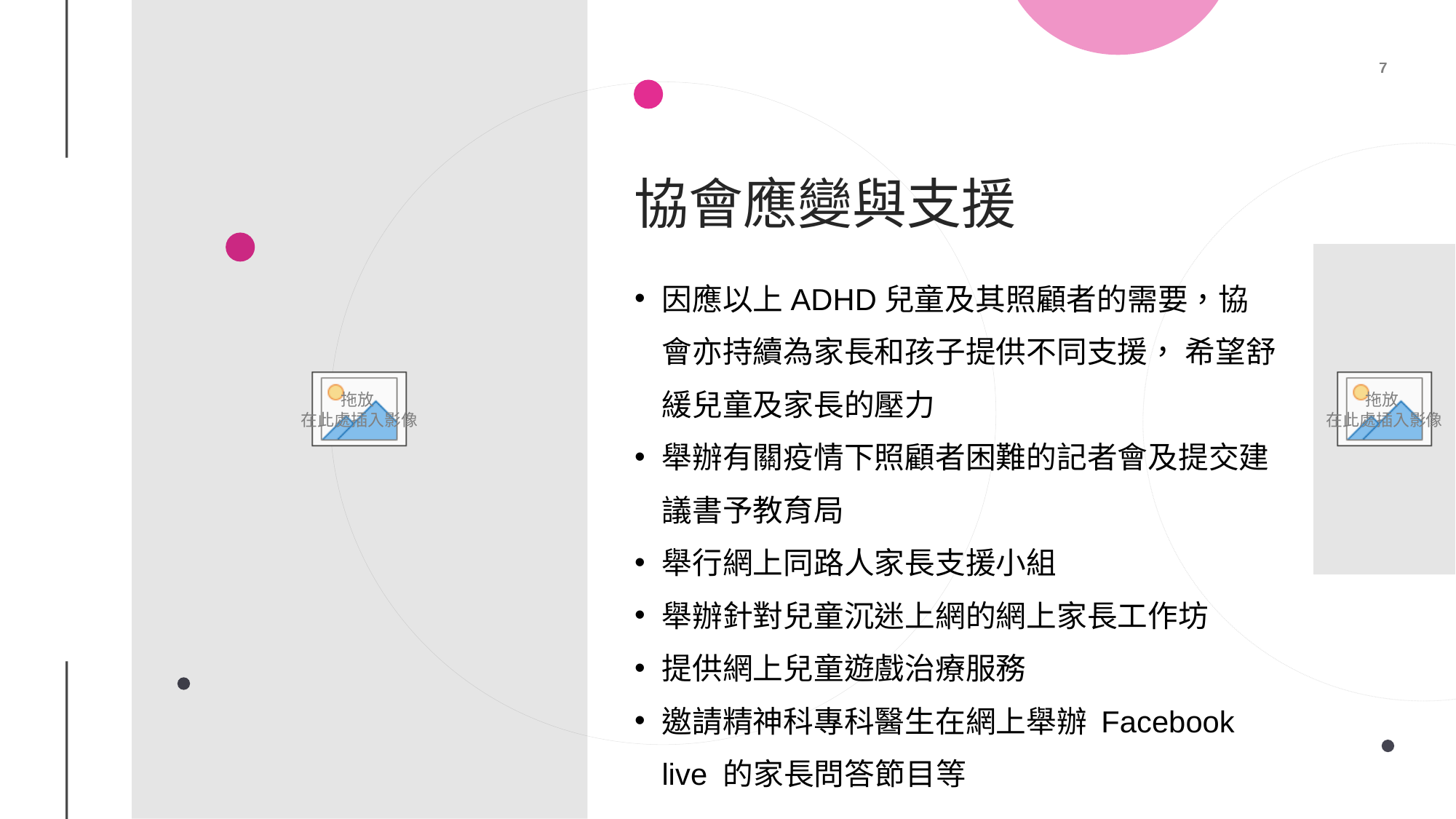

# 協會應變與支援

因應以上ADHD兒童及其照顧者的需要，協會亦持續為家長和孩子提供不同支援， 希望舒緩兒童及家長的壓力
舉辦有關疫情下照顧者困難的記者會及提交建議書予教育局
舉行網上同路人家長支援小組
舉辦針對兒童沉迷上網的網上家長工作坊
提供網上兒童遊戲治療服務
邀請精神科專科醫生在網上舉辦 Facebook live 的家長問答節目等